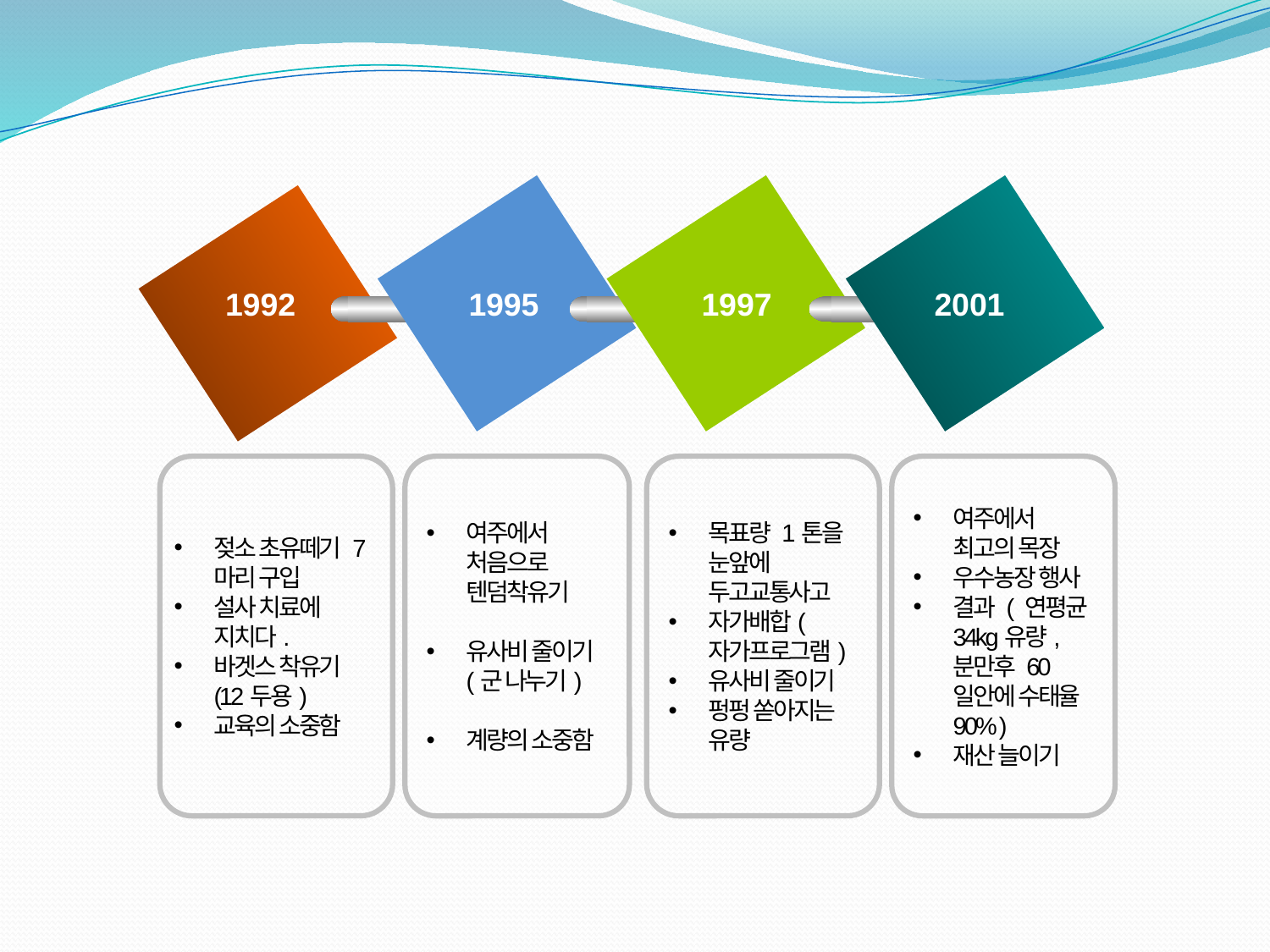

1992
1995
1997
2001

젖소 초유떼기 7마리 구입
설사 치료에 지치다.
바겟스 착유기(12두용)
교육의 소중함
여주에서 처음으로 텐덤착유기

유사비 줄이기(군 나누기)

계량의 소중함
목표량 1톤을 눈앞에 두고교통사고
자가배합(자가프로그램)
유사비 줄이기
펑펑 쏟아지는 유량
여주에서 최고의 목장
우수농장 행사
결과 ( 연평균 34kg유량, 분만후 60일안에 수태율 90% )
재산 늘이기